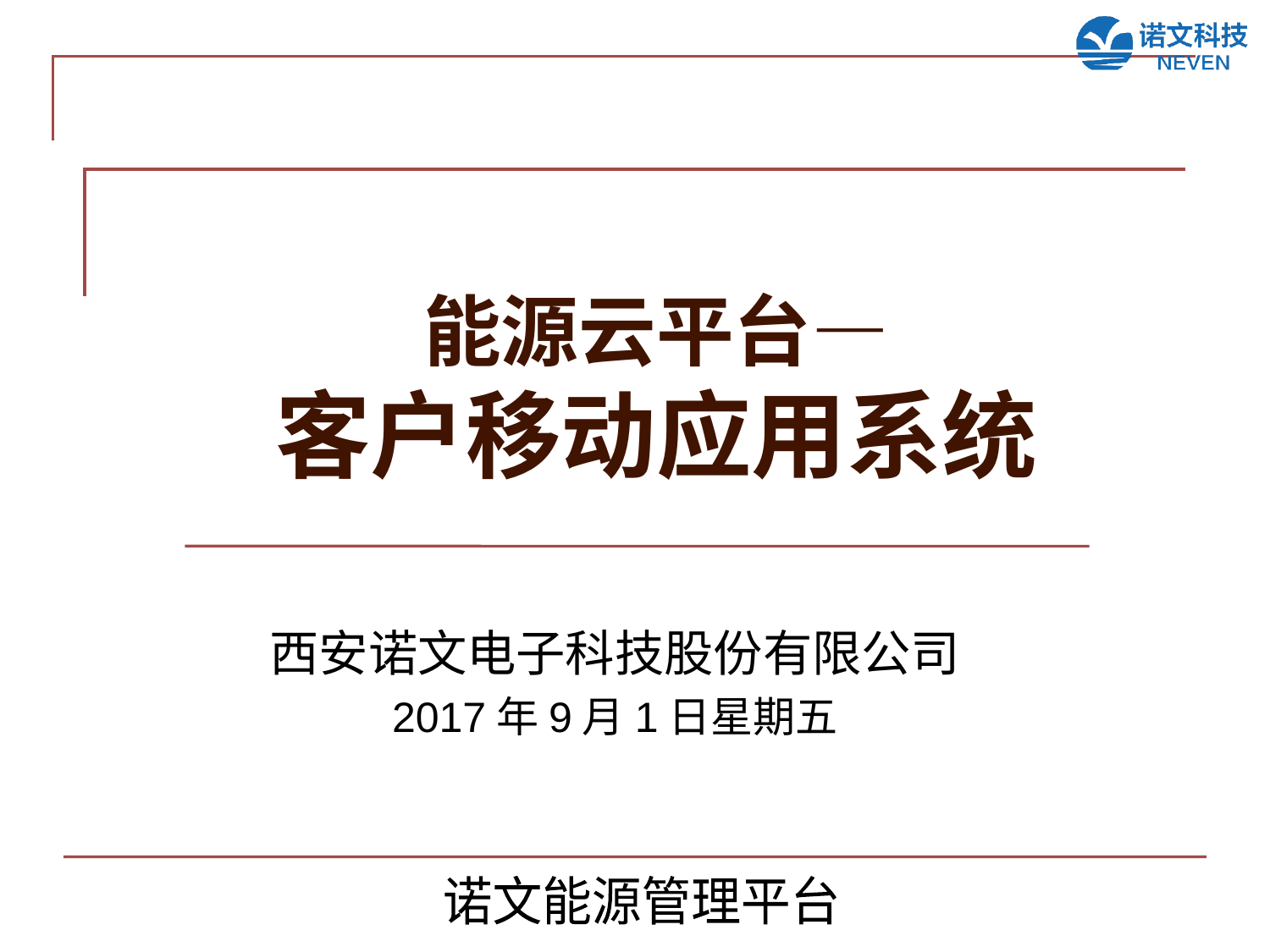

# 能源云平台— 客户移动应用系统
西安诺文电子科技股份有限公司
2017年9月1日星期五